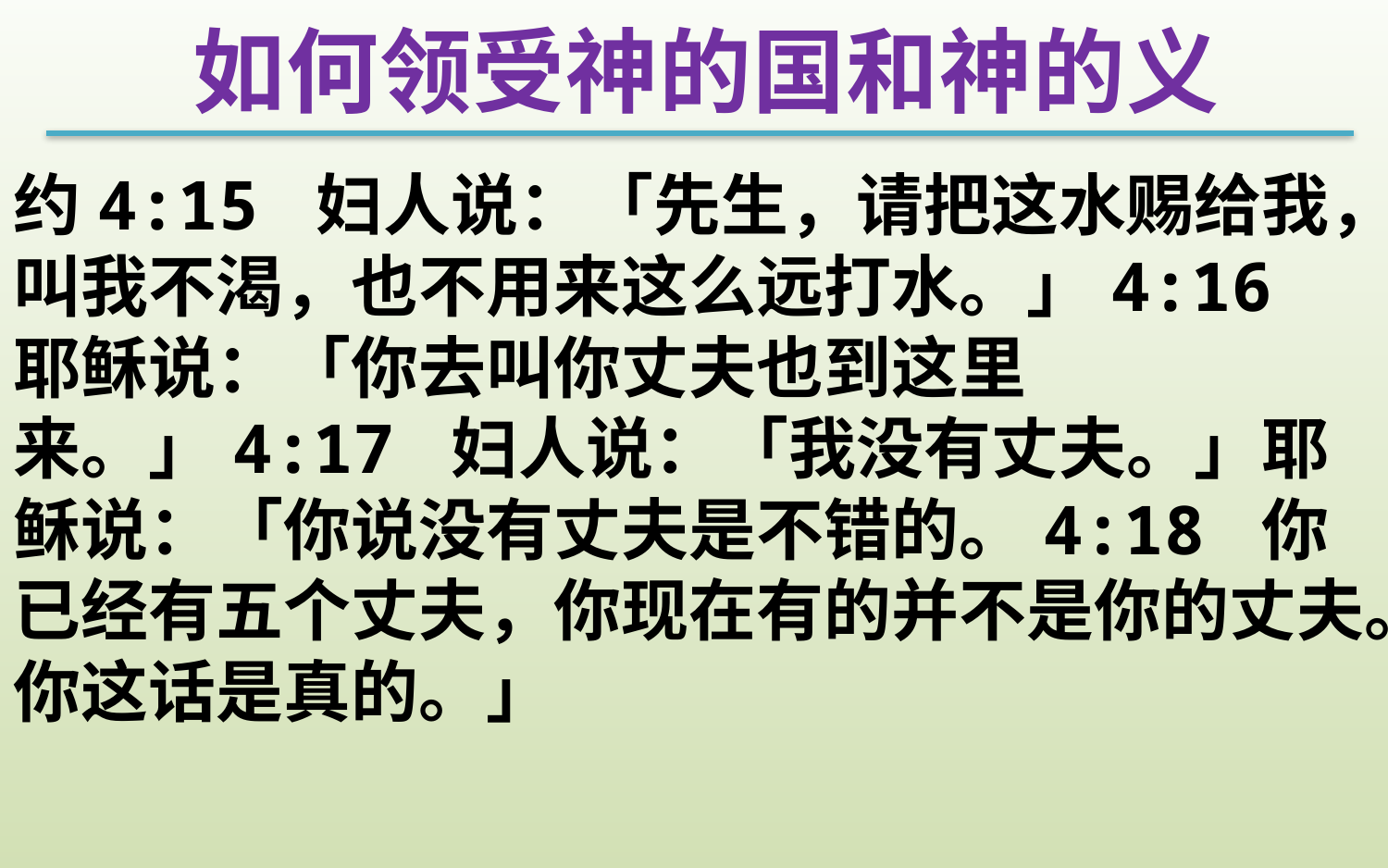

如何领受神的国和神的义
约4:15 妇人说：「先生，请把这水赐给我，叫我不渴，也不用来这么远打水。」4:16 耶稣说：「你去叫你丈夫也到这里来。」4:17 妇人说：「我没有丈夫。」耶稣说：「你说没有丈夫是不错的。4:18 你已经有五个丈夫，你现在有的并不是你的丈夫。你这话是真的。」